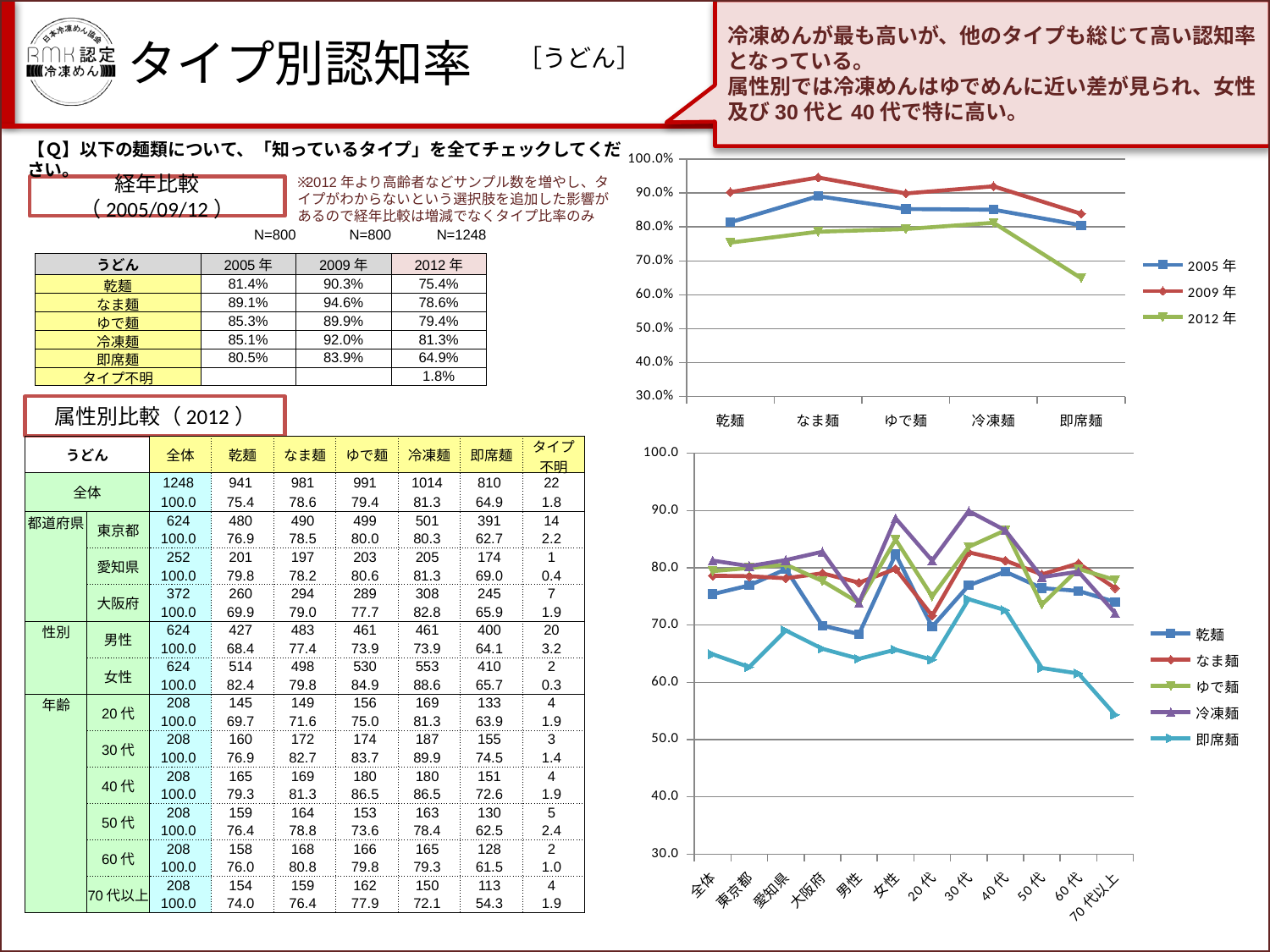

冷凍めんが最も高いが、他のタイプも総じて高い認知率となっている。
属性別では冷凍めんはゆでめんに近い差が見られ、女性及び30代と40代で特に高い。
タイプ別認知率
［うどん］
【Ｑ】以下の麺類について、「知っているタイプ」を全てチェックしてください。

### Chart

| Category | 2005年 | 2009年 | 2012年 |
|---|---|---|---|
| 乾麺 | 0.814 | 0.903 | 0.7540064102564108 |
| なま麺 | 0.891 | 0.946 | 0.7860576923076926 |
| ゆで麺 | 0.8530000000000006 | 0.899 | 0.7940705128205137 |
| 冷凍麺 | 0.8510000000000006 | 0.92 | 0.8125 |
| 即席麺 | 0.805 | 0.8390000000000006 | 0.6490384615384628 |
※2012年より高齢者などサンプル数を増やし、タイプがわからないという選択肢を追加した影響があるので経年比較は増減でなくタイプ比率のみ
経年比較（2005/09/12）
|  | N=800 | N=800 | N=1248 |
| --- | --- | --- | --- |
| うどん | 2005年 | 2009年 | 2012年 |
| 乾麺 | 81.4% | 90.3% | 75.4% |
| なま麺 | 89.1% | 94.6% | 78.6% |
| ゆで麺 | 85.3% | 89.9% | 79.4% |
| 冷凍麺 | 85.1% | 92.0% | 81.3% |
| 即席麺 | 80.5% | 83.9% | 64.9% |
| タイプ不明 |  |  | 1.8% |
属性別比較（2012）
| うどん |  | 全体 | 乾麺 | なま麺 | ゆで麺 | 冷凍麺 | 即席麺 | タイプ 不明 |
| --- | --- | --- | --- | --- | --- | --- | --- | --- |
| 全体 |  | 1248 | 941 | 981 | 991 | 1014 | 810 | 22 |
|  |  | 100.0 | 75.4 | 78.6 | 79.4 | 81.3 | 64.9 | 1.8 |
| 都道府県 | 東京都 | 624 | 480 | 490 | 499 | 501 | 391 | 14 |
|  |  | 100.0 | 76.9 | 78.5 | 80.0 | 80.3 | 62.7 | 2.2 |
|  | 愛知県 | 252 | 201 | 197 | 203 | 205 | 174 | 1 |
|  |  | 100.0 | 79.8 | 78.2 | 80.6 | 81.3 | 69.0 | 0.4 |
|  | 大阪府 | 372 | 260 | 294 | 289 | 308 | 245 | 7 |
|  |  | 100.0 | 69.9 | 79.0 | 77.7 | 82.8 | 65.9 | 1.9 |
| 性別 | 男性 | 624 | 427 | 483 | 461 | 461 | 400 | 20 |
|  |  | 100.0 | 68.4 | 77.4 | 73.9 | 73.9 | 64.1 | 3.2 |
|  | 女性 | 624 | 514 | 498 | 530 | 553 | 410 | 2 |
|  |  | 100.0 | 82.4 | 79.8 | 84.9 | 88.6 | 65.7 | 0.3 |
| 年齢 | 20代 | 208 | 145 | 149 | 156 | 169 | 133 | 4 |
|  |  | 100.0 | 69.7 | 71.6 | 75.0 | 81.3 | 63.9 | 1.9 |
|  | 30代 | 208 | 160 | 172 | 174 | 187 | 155 | 3 |
|  |  | 100.0 | 76.9 | 82.7 | 83.7 | 89.9 | 74.5 | 1.4 |
|  | 40代 | 208 | 165 | 169 | 180 | 180 | 151 | 4 |
|  |  | 100.0 | 79.3 | 81.3 | 86.5 | 86.5 | 72.6 | 1.9 |
|  | 50代 | 208 | 159 | 164 | 153 | 163 | 130 | 5 |
|  |  | 100.0 | 76.4 | 78.8 | 73.6 | 78.4 | 62.5 | 2.4 |
|  | 60代 | 208 | 158 | 168 | 166 | 165 | 128 | 2 |
|  |  | 100.0 | 76.0 | 80.8 | 79.8 | 79.3 | 61.5 | 1.0 |
|  | 70代以上 | 208 | 154 | 159 | 162 | 150 | 113 | 4 |
|  |  | 100.0 | 74.0 | 76.4 | 77.9 | 72.1 | 54.3 | 1.9 |

### Chart

| Category | 乾麺 | なま麺 | ゆで麺 | 冷凍麺 | 即席麺 |
|---|---|---|---|---|---|
| 全体 | 75.40064102564102 | 78.60576923076913 | 79.40705128205127 | 81.25 | 64.90384615384612 |
| 東京都 | 76.92307692307685 | 78.52564102564101 | 79.96794871794873 | 80.2884615384614 | 62.660256410256395 |
| 愛知県 | 79.76190476190489 | 78.17460317460318 | 80.55555555555547 | 81.34920634920643 | 69.04761904761921 |
| 大阪府 | 69.89247311827945 | 79.03225806451613 | 77.68817204301062 | 82.79569892473118 | 65.86021505376344 |
| 男性 | 68.42948717948707 | 77.40384615384612 | 73.87820512820514 | 73.87820512820514 | 64.10256410256395 |
| 女性 | 82.3717948717947 | 79.80769230769228 | 84.93589743589743 | 88.6217948717947 | 65.7051282051282 |
| 20代 | 69.71153846153847 | 71.63461538461549 | 75.0 | 81.25 | 63.942307692307644 |
| 30代 | 76.92307692307685 | 82.69230769230768 | 83.653846153846 | 89.90384615384612 | 74.51923076923089 |
| 40代 | 79.32692307692305 | 81.25 | 86.5384615384614 | 86.5384615384614 | 72.59615384615384 |
| 50代 | 76.4423076923077 | 78.84615384615384 | 73.55769230769228 | 78.36538461538453 | 62.5 |
| 60代 | 75.96153846153847 | 80.76923076923089 | 79.80769230769228 | 79.32692307692305 | 61.53846153846154 |
| 70代以上 | 74.0384615384614 | 76.4423076923077 | 77.88461538461549 | 72.11538461538453 | 54.32692307692307 |